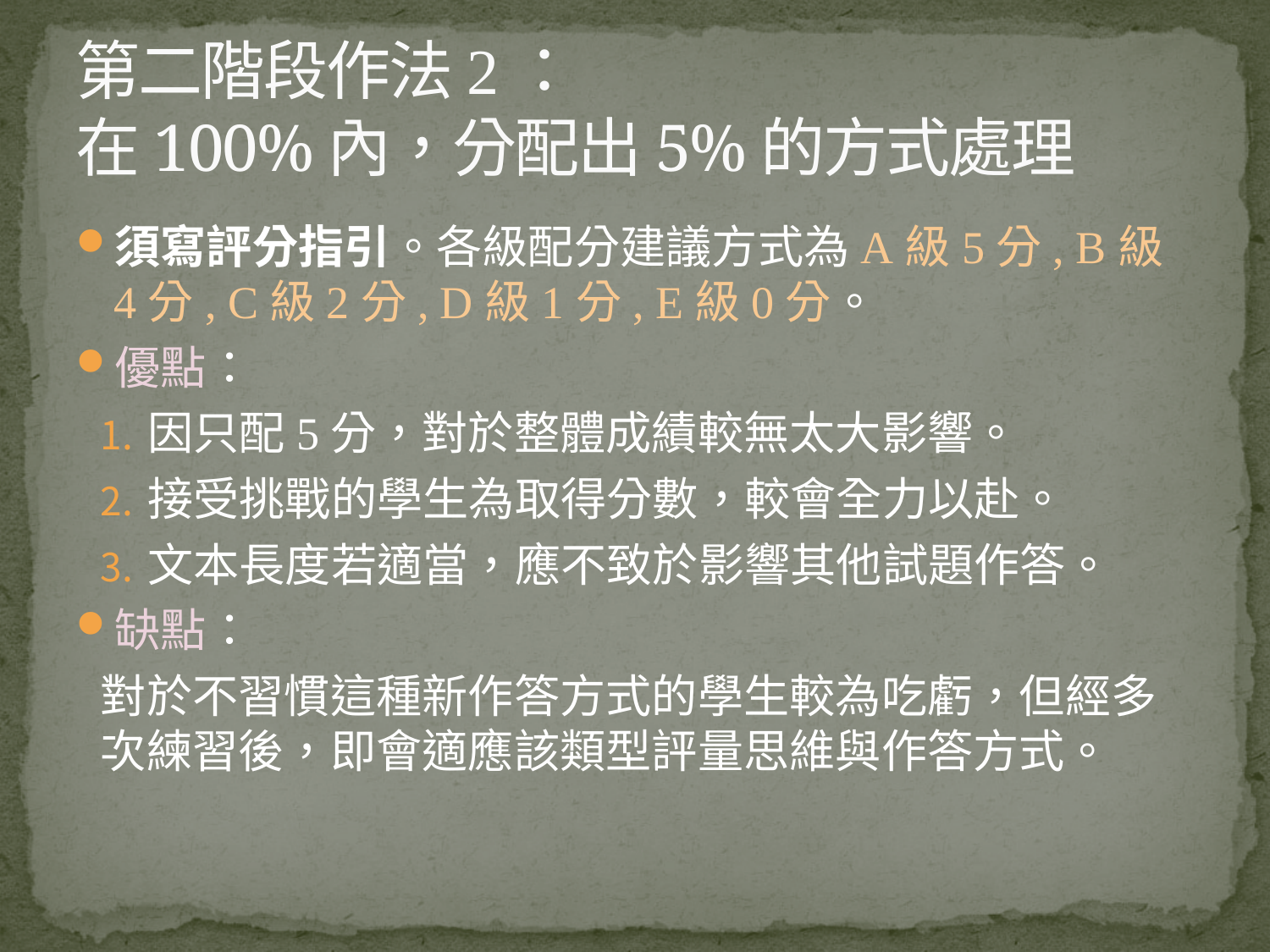

# 第二階段作法2： 在100%內，分配出5%的方式處理
須寫評分指引。各級配分建議方式為A級5分, B級4分, C級2分, D級1分, E級0分。
優點：
因只配5分，對於整體成績較無太大影響。
接受挑戰的學生為取得分數，較會全力以赴。
文本長度若適當，應不致於影響其他試題作答。
缺點：
對於不習慣這種新作答方式的學生較為吃虧，但經多次練習後，即會適應該類型評量思維與作答方式。